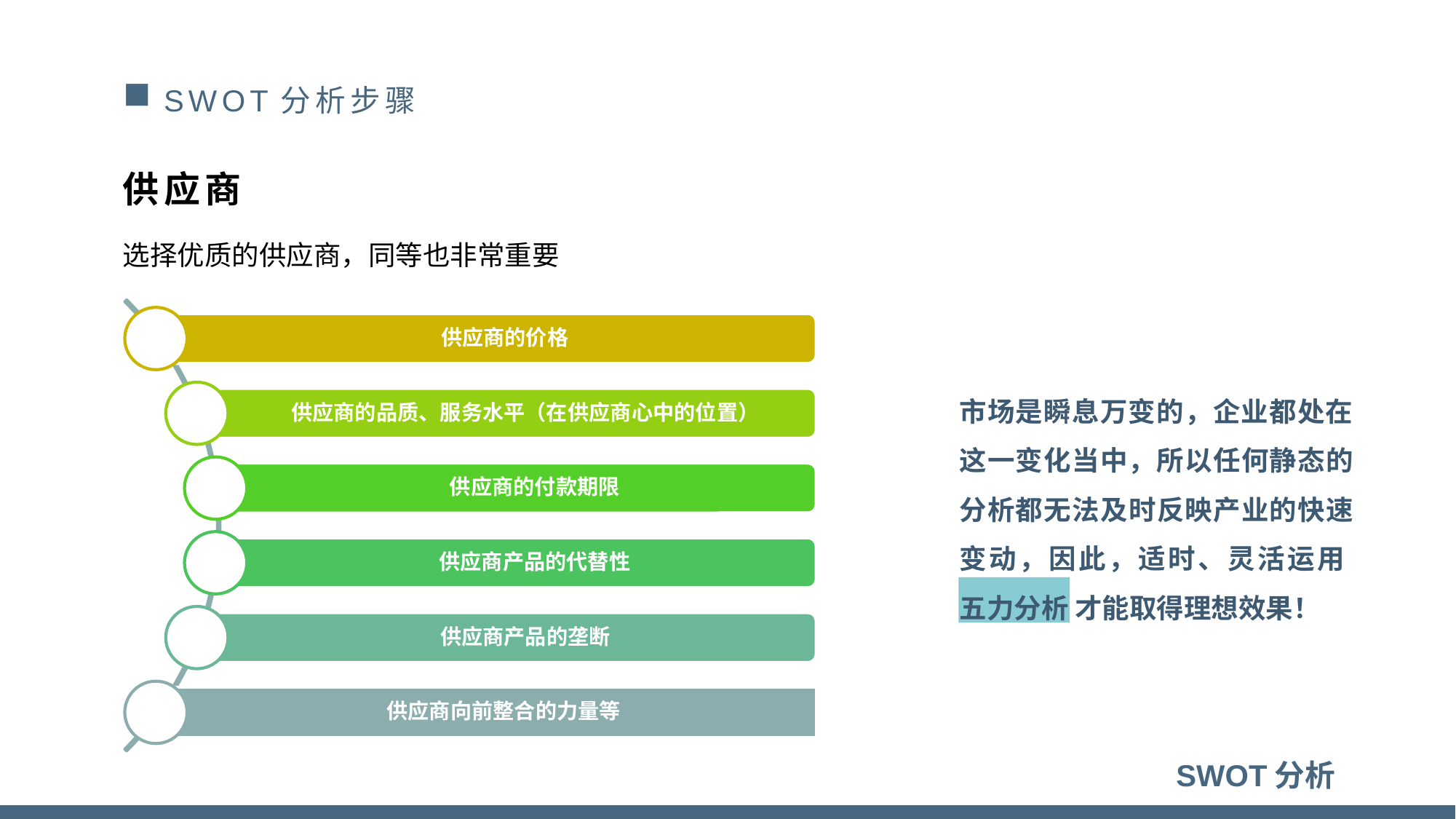

# SWOT分析步骤
供应商
选择优质的供应商，同等也非常重要
供应商的价格
供应商的品质、服务水平（在供应商心中的位置）
供应商的付款期限
供应商产品的代替性
供应商产品的垄断
供应商向前整合的力量等
市场是瞬息万变的，企业都处在这一变化当中，所以任何静态的分析都无法及时反映产业的快速变动，因此，适时、灵活运用  五力分析 才能取得理想效果！

PPT下载 http://www.ypppt.com/xiazai/